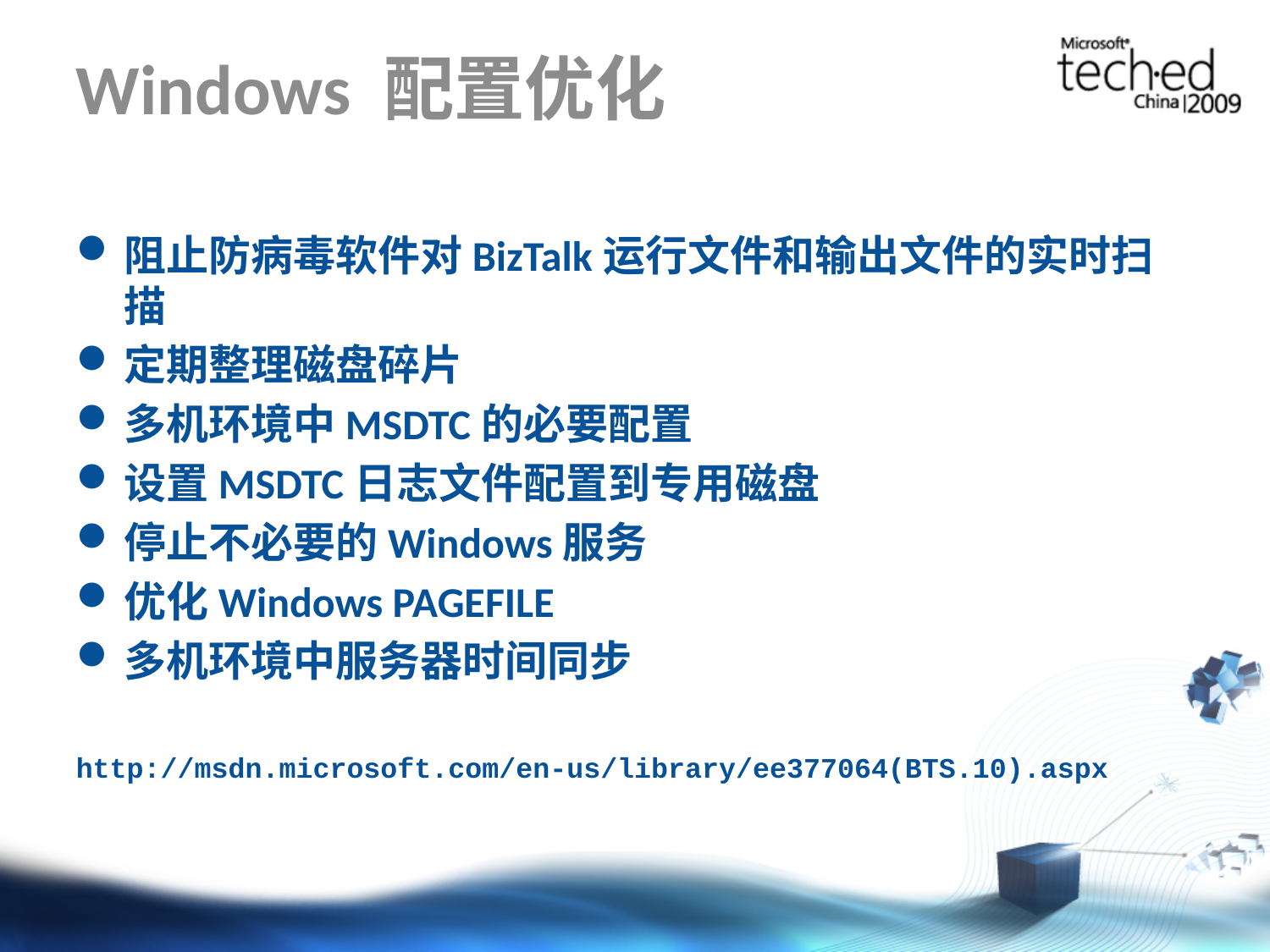

# Windows 配置优化
阻止防病毒软件对BizTalk运行文件和输出文件的实时扫描
定期整理磁盘碎片
多机环境中MSDTC的必要配置
设置MSDTC日志文件配置到专用磁盘
停止不必要的Windows服务
优化Windows PAGEFILE
多机环境中服务器时间同步

http://msdn.microsoft.com/en-us/library/ee377064(BTS.10).aspx